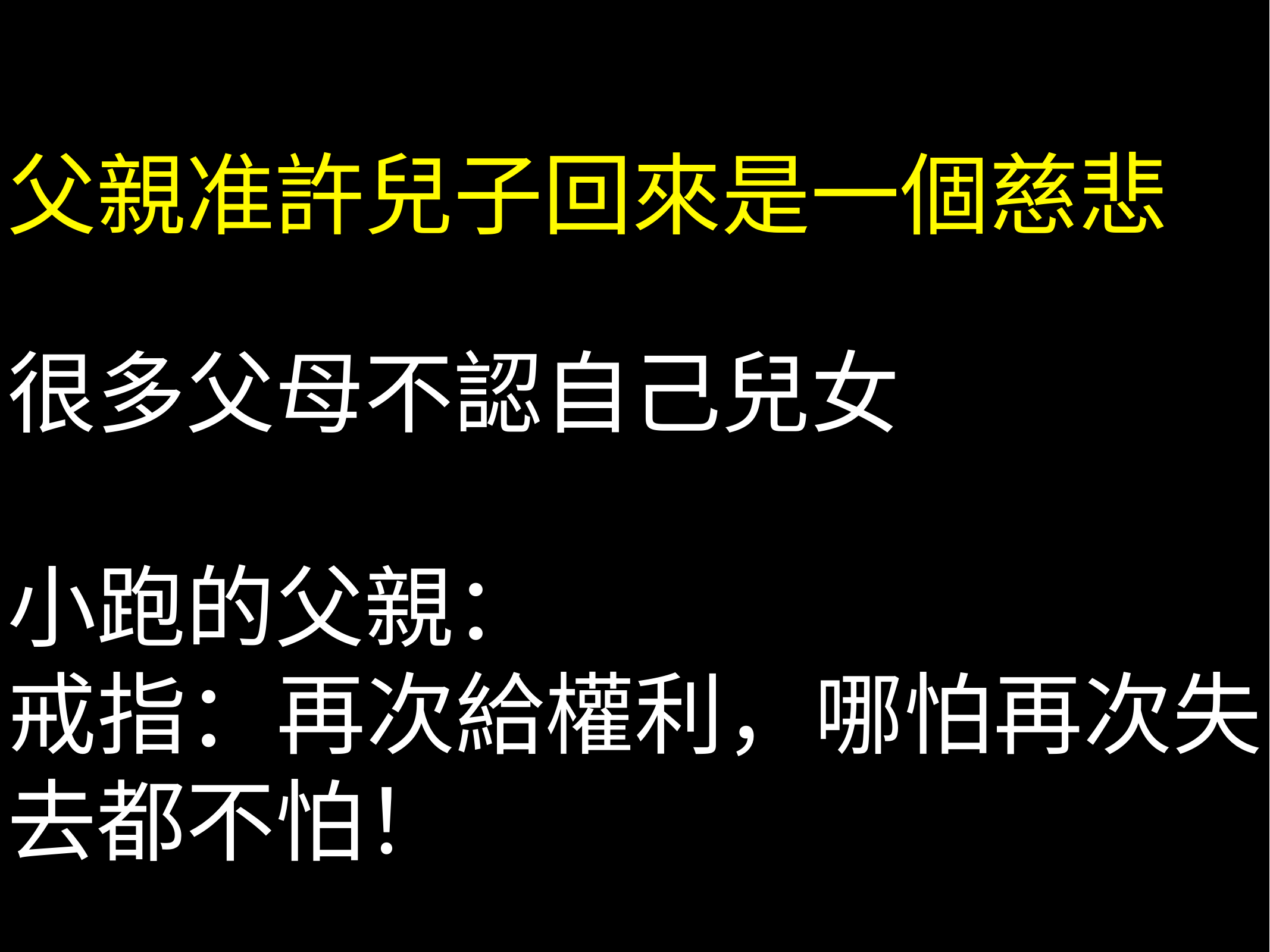

父親准許兒子回來是一個慈悲

很多父母不認自己兒女

小跑的父親：
戒指：再次給權利，哪怕再次失去都不怕！